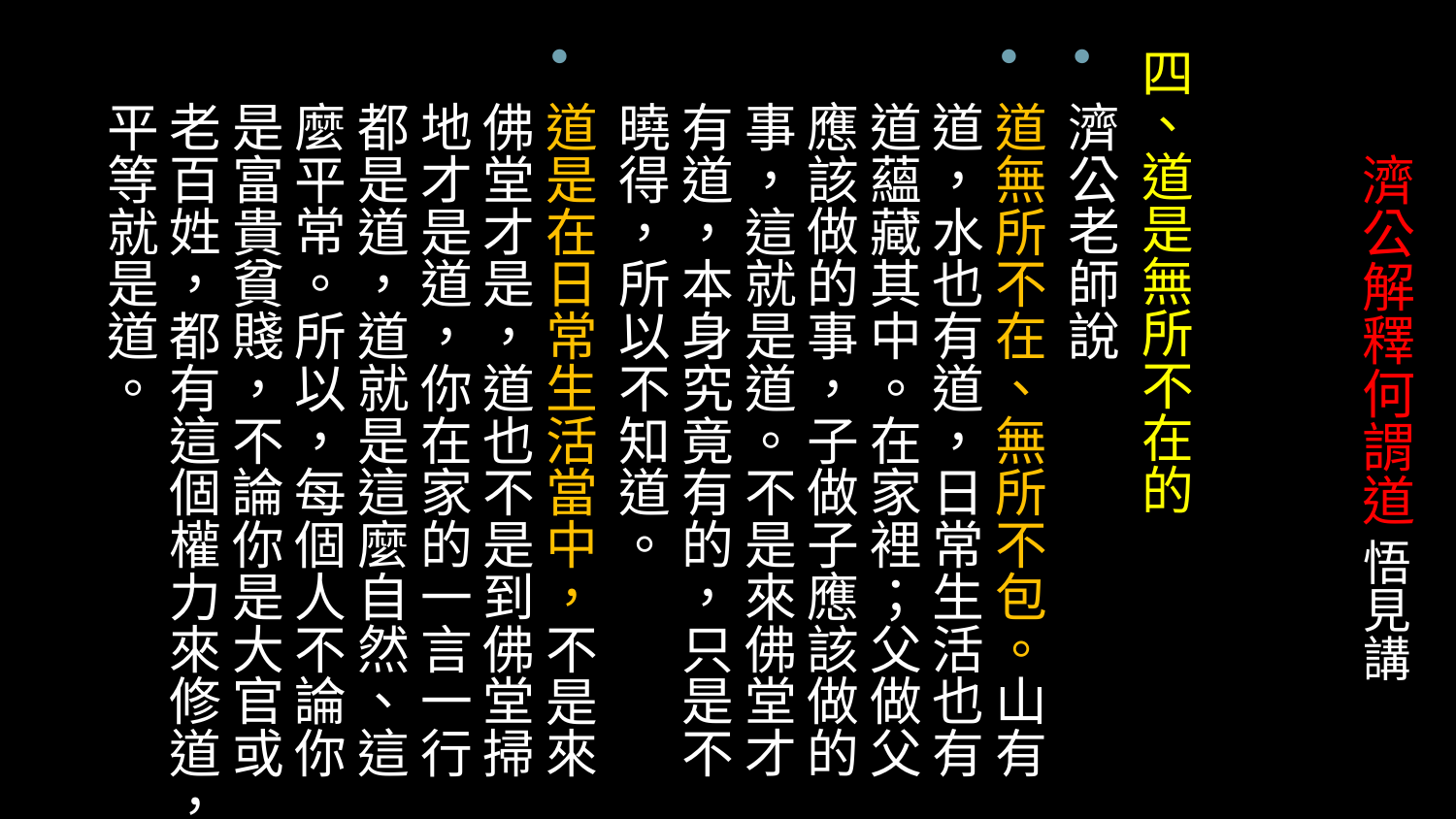

四、道是無所不在的
濟公老師說
道無所不在、無所不包。山有道，水也有道，日常生活也有道蘊藏其中。在家裡；父做父應該做的事，子做子應該做的事，這就是道。不是來佛堂才有道，本身究竟有的，只是不曉得，所以不知道。
道是在日常生活當中，不是來佛堂才是，道也不是到佛堂掃地才是道，你在家的一言一行都是道，道就是這麼自然、這麼平常。所以，每個人不論你是富貴貧賤，不論你是大官或老百姓，都有這個權力來修道，平等就是道。

# 濟公解釋何謂道 悟見講